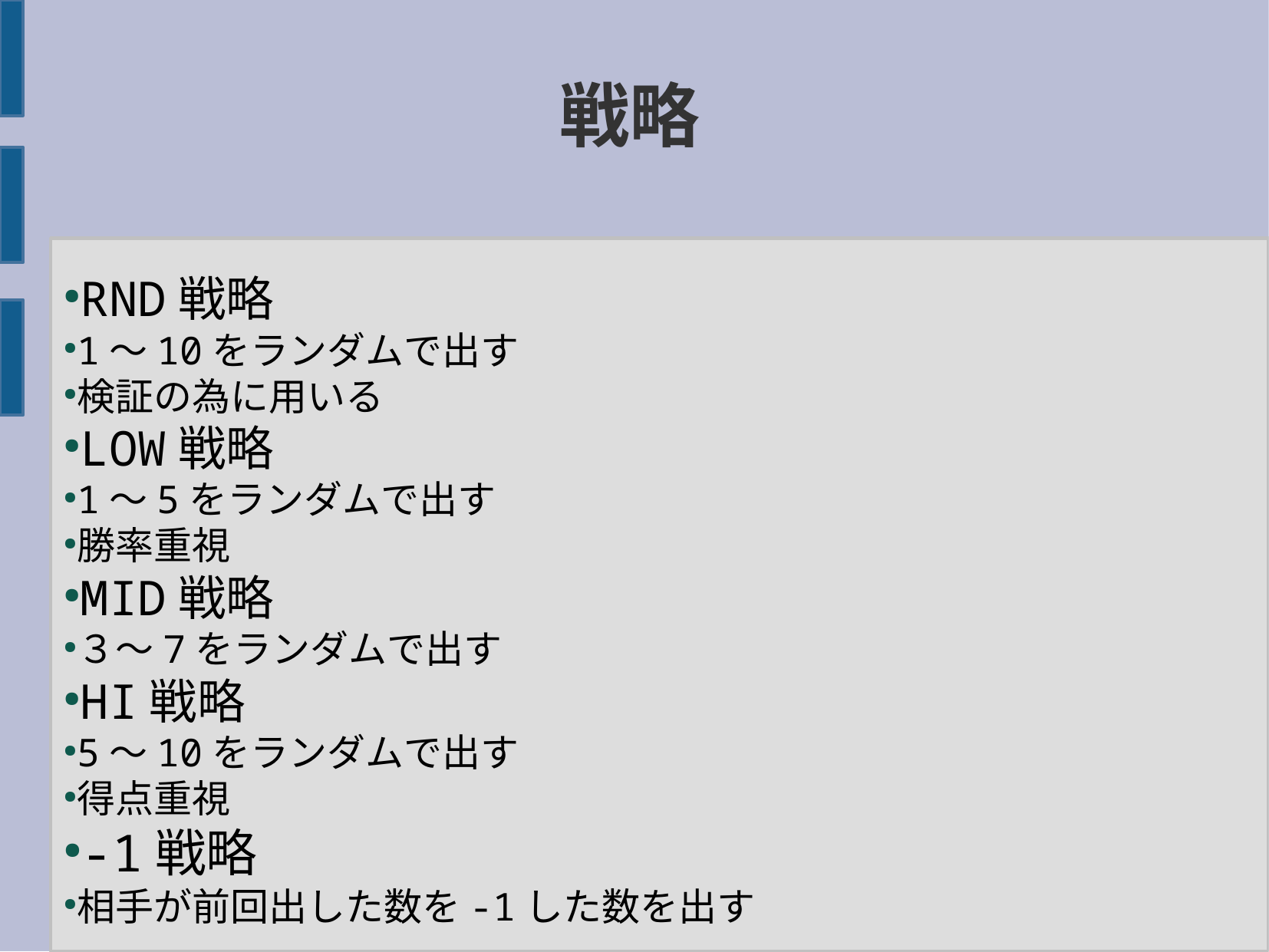

戦略

RND戦略
1～10をランダムで出す
検証の為に用いる
LOW戦略
1～5をランダムで出す
勝率重視
MID戦略
３～7をランダムで出す
HI戦略
5～10をランダムで出す
得点重視
-1戦略
相手が前回出した数を-1した数を出す